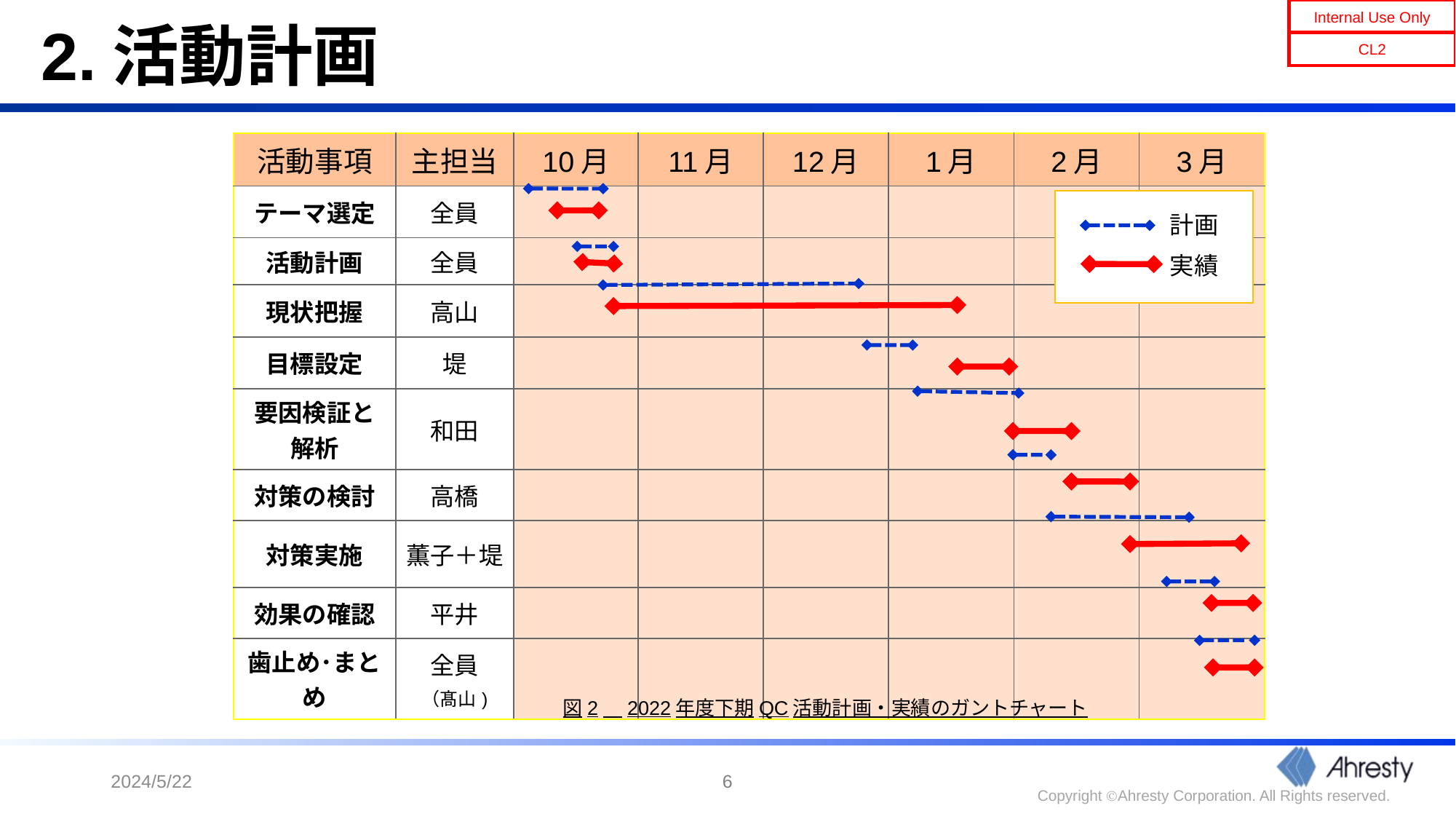

# 2.活動計画
| 活動事項 | 主担当 | 10月 | 11月 | 12月 | 1月 | 2月 | 3月 |
| --- | --- | --- | --- | --- | --- | --- | --- |
| テーマ選定 | 全員 |  |  |  |  |  |  |
| 活動計画 | 全員 |  |  |  |  |  |  |
| 現状把握 | 高山 |  |  |  |  |  |  |
| 目標設定 | 堤 |  |  |  |  |  |  |
| 要因検証と解析 | 和田 |  |  |  |  |  |  |
| 対策の検討 | 高橋 |  |  |  |  |  |  |
| 対策実施 | 薫子＋堤 |  |  |  |  |  |  |
| 効果の確認 | 平井 |  |  |  |  |  |  |
| 歯止め･まとめ | 全員 （髙山) |  |  |  |  |  |  |

計画
実績

図2　2022年度下期QC活動計画・実績のガントチャート
2024/5/22